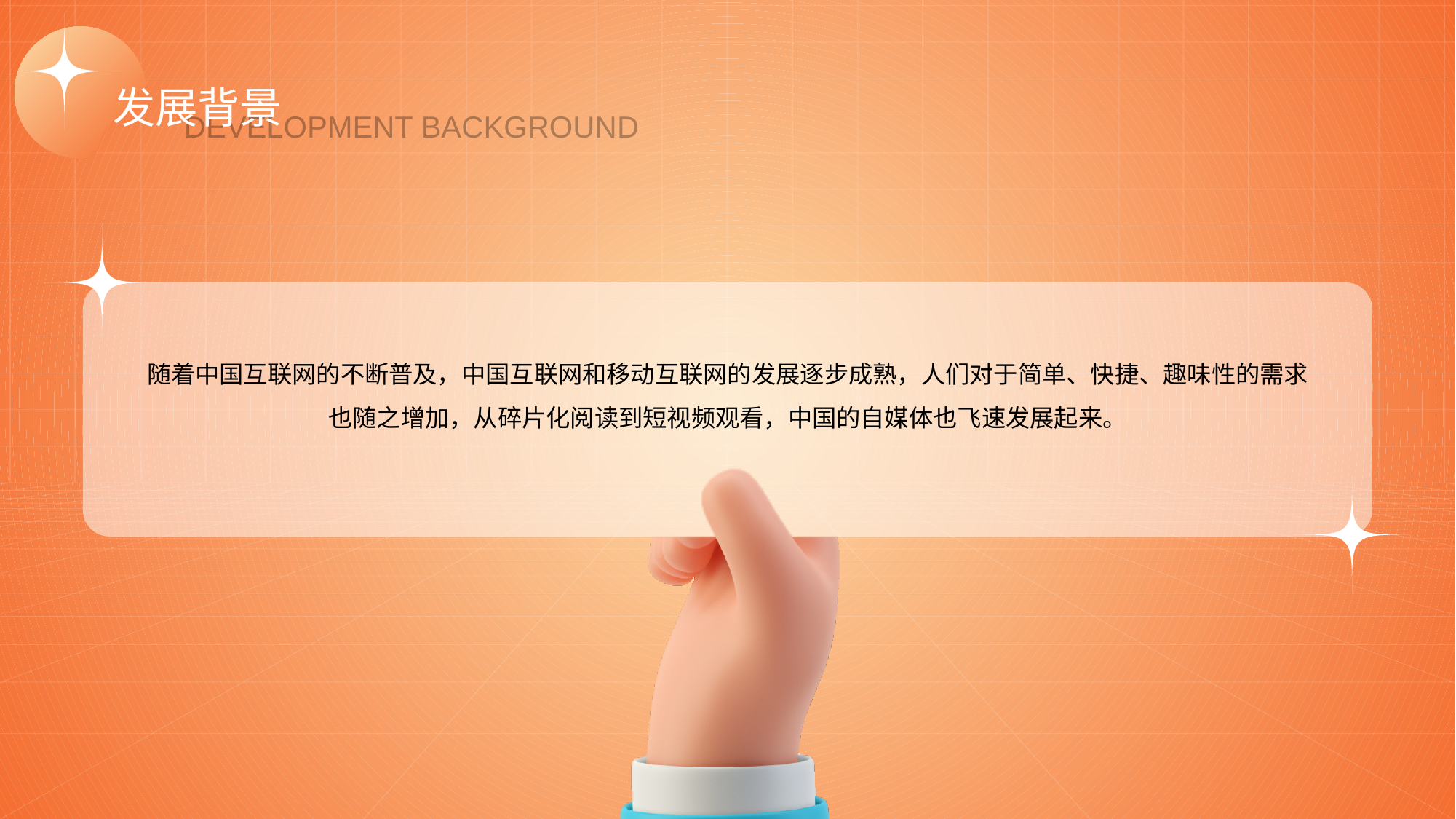

发展背景
DEVELOPMENT BACKGROUND
随着中国互联网的不断普及，中国互联网和移动互联网的发展逐步成熟，人们对于简单、快捷、趣味性的需求也随之增加，从碎片化阅读到短视频观看，中国的自媒体也飞速发展起来。